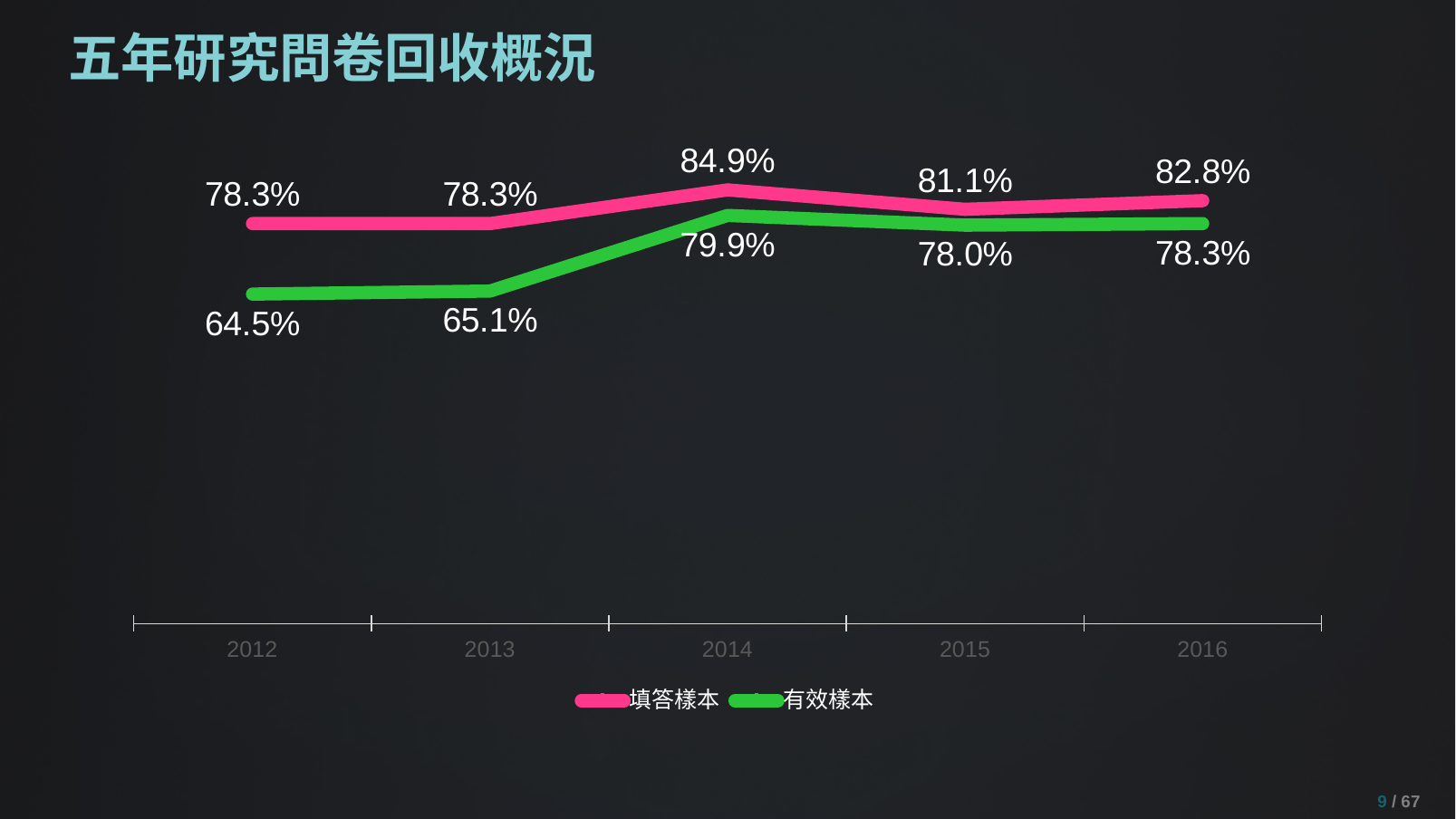

# 五年研究問卷回收概況

### Chart

| Category | 填答樣本 | 有效樣本 |
|---|---|---|
| 2012 | 0.783 | 0.645 |
| 2013 | 0.783 | 0.651 |
| 2014 | 0.849 | 0.799 |
| 2015 | 0.811 | 0.78 |
| 2016 | 0.828 | 0.783 |